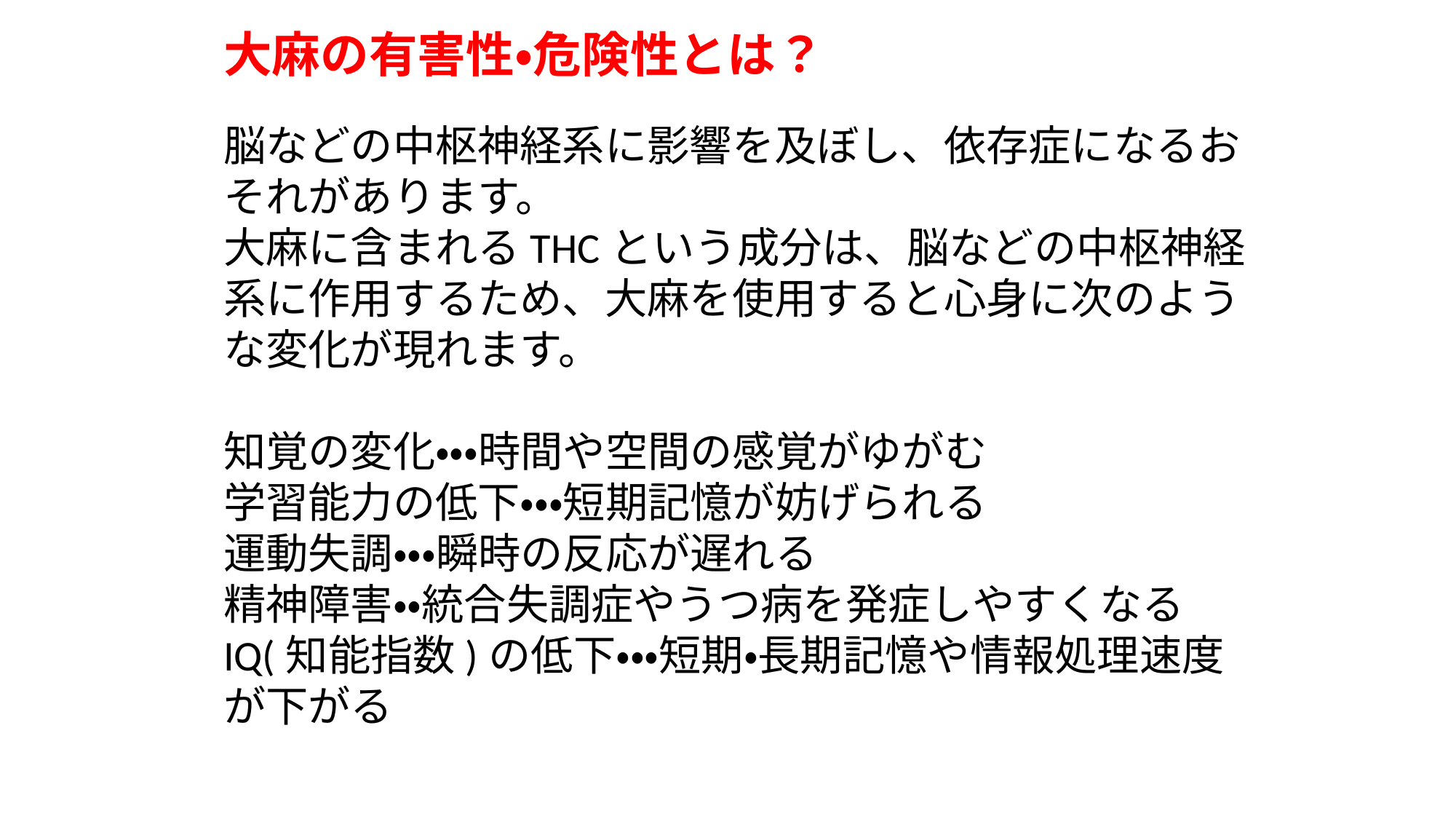

大麻の有害性・危険性とは？

脳などの中枢神経系に影響を及ぼし、依存症になるおそれがあります。
大麻に含まれるTHCという成分は、脳などの中枢神経系に作用するため、大麻を使用すると心身に次のような変化が現れます。

知覚の変化・・・時間や空間の感覚がゆがむ
学習能力の低下・・・短期記憶が妨げられる
運動失調・・・瞬時の反応が遅れる
精神障害・・統合失調症やうつ病を発症しやすくなる
IQ(知能指数)の低下・・・短期・長期記憶や情報処理速度が下がる